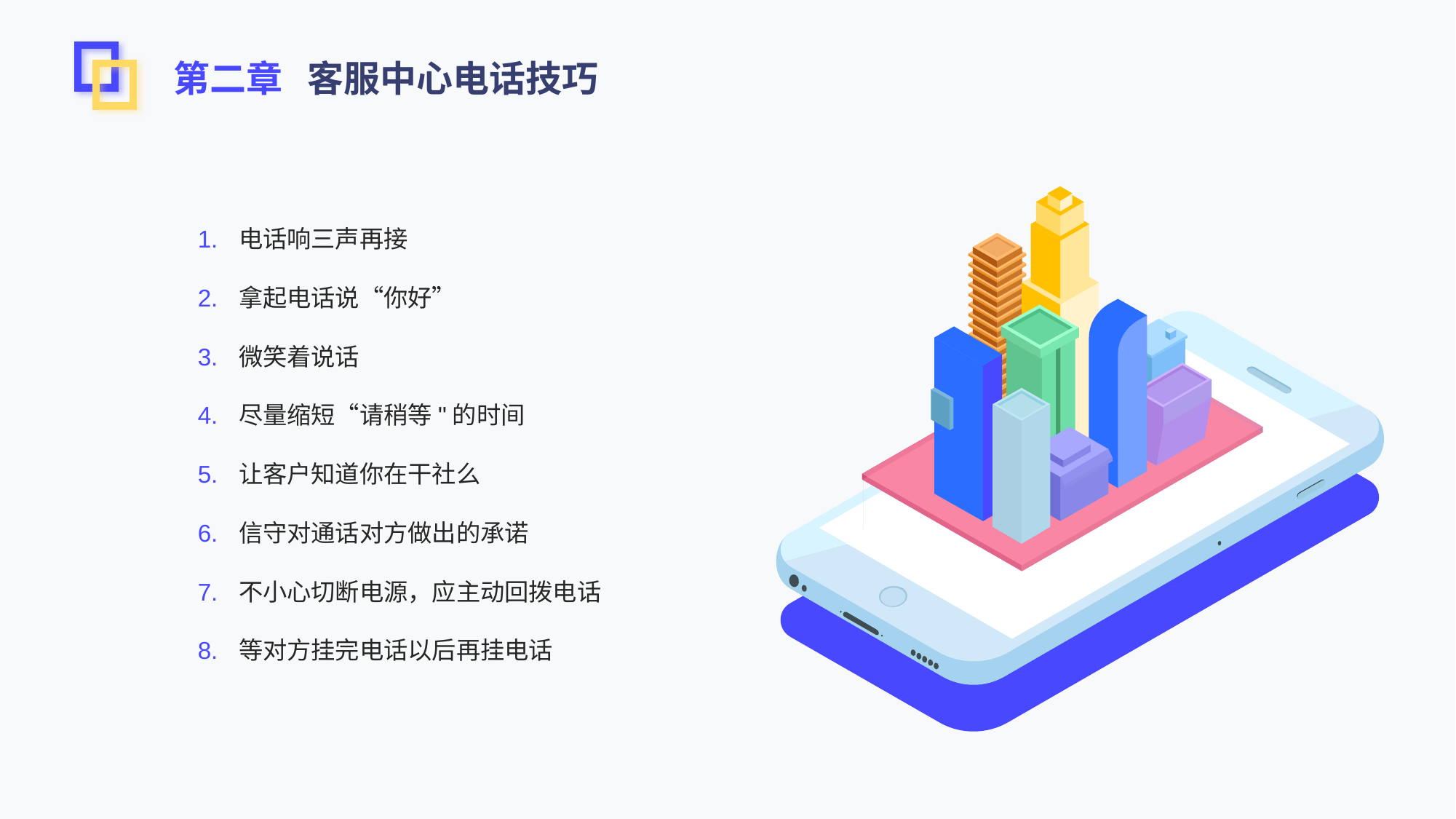

第二章   客服中心电话技巧

电话响三声再接
拿起电话说“你好”
微笑着说话
尽量缩短“请稍等"的时间
让客户知道你在干社么
信守对通话对方做出的承诺
不小心切断电源，应主动回拨电话
等对方挂完电话以后再挂电话